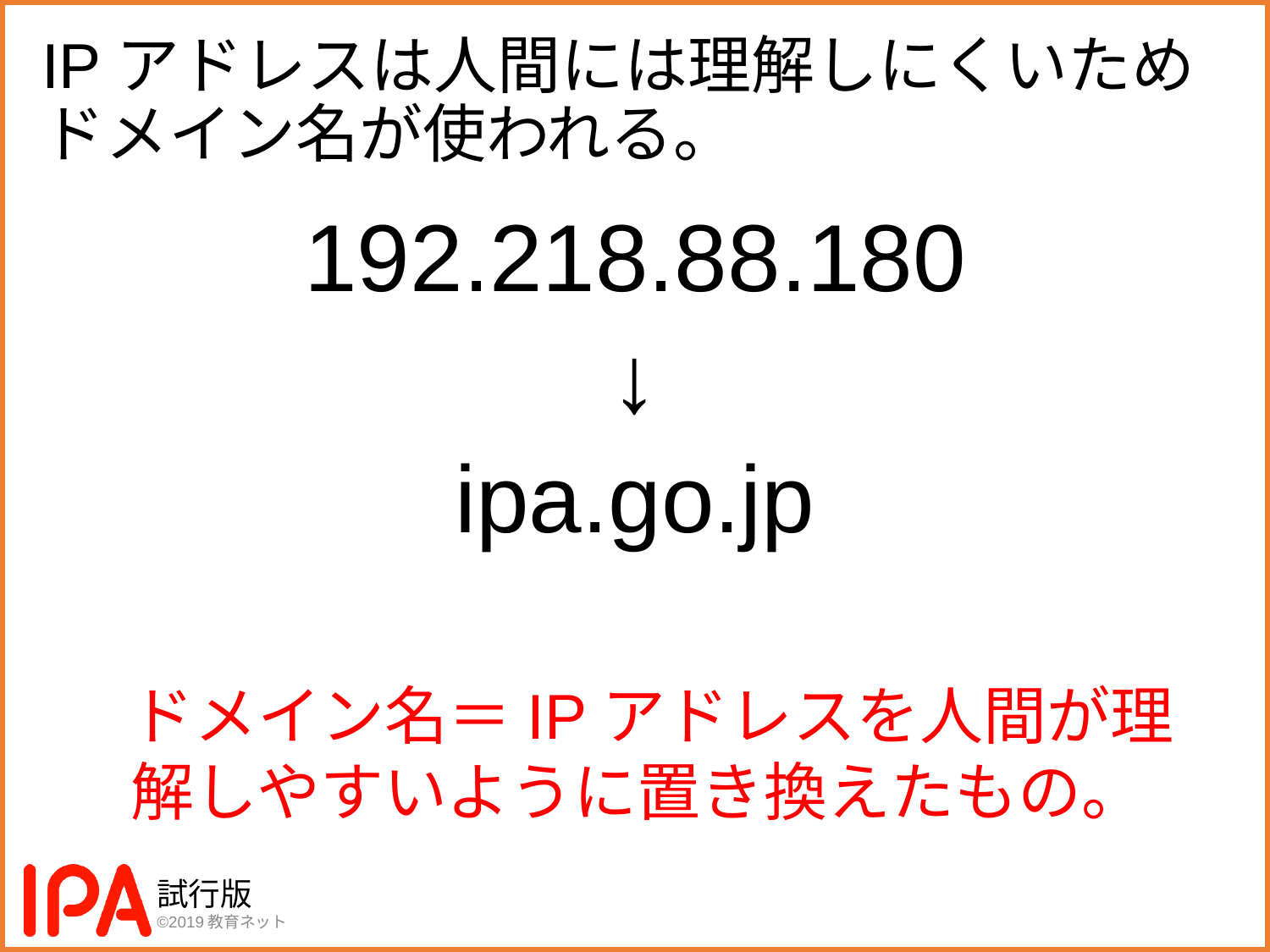

IPアドレスは人間には理解しにくいため
ドメイン名が使われる。
192.218.88.180
↓
ipa.go.jp
ドメイン名＝IPアドレスを人間が理解しやすいように置き換えたもの。